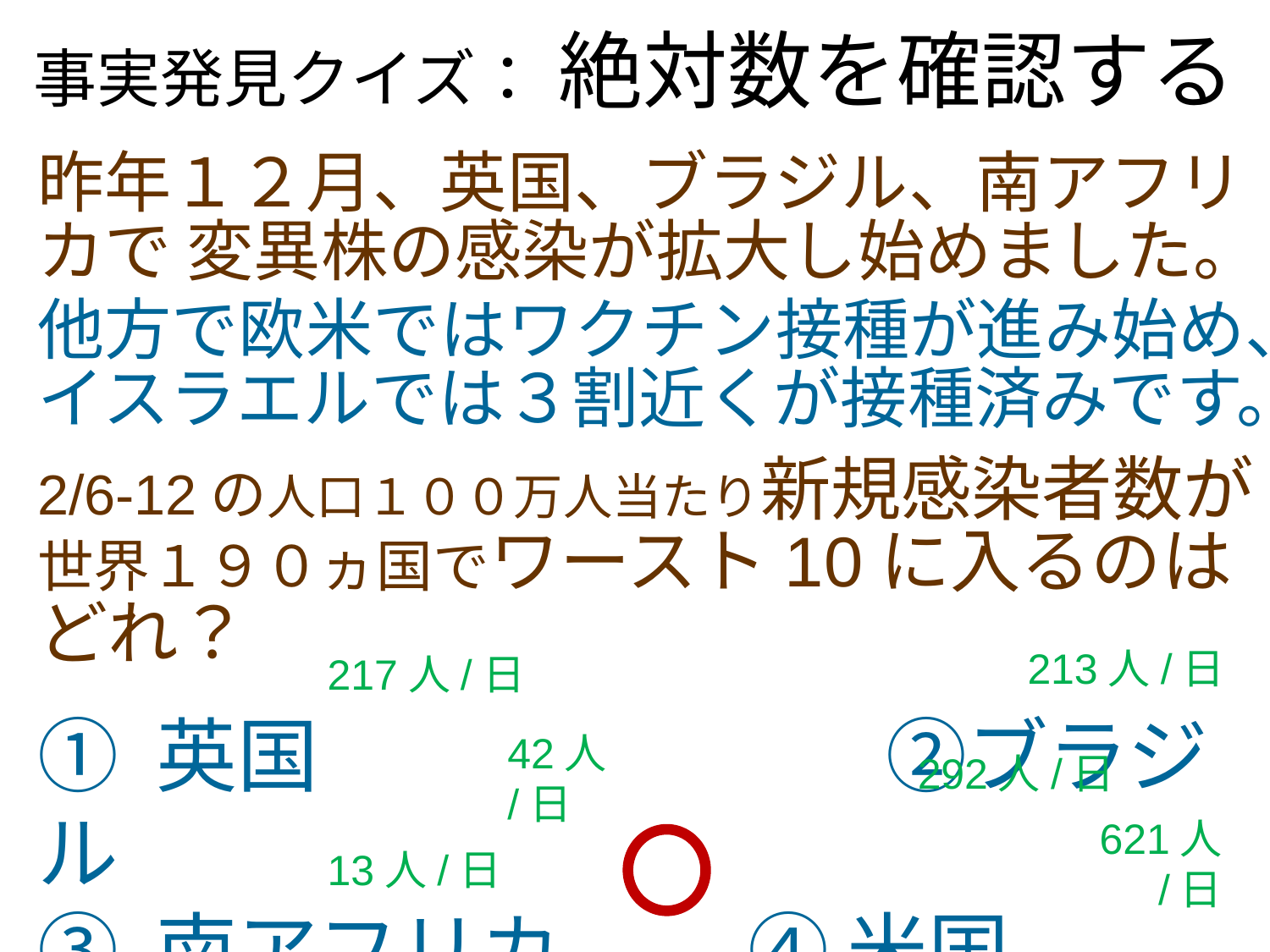

事実発見クイズ： 絶対数を確認する
昨年１２月、英国、ブラジル、南アフリカで 変異株の感染が拡大し始めました。
他方で欧米ではワクチン接種が進み始め、イスラエルでは３割近くが接種済みです。
2/6-12の人口１００万人当たり新規感染者数が世界１９０ヵ国でワースト10に入るのはどれ？
① 英国　　　　　　　②ブラジル
③ 南アフリカ 　　 ④ 米国
⑤ 日本　　　　　　　⑥ イスラエル
213人/日
217人/日
42人
/日
292人/日
621人
/日

13人/日